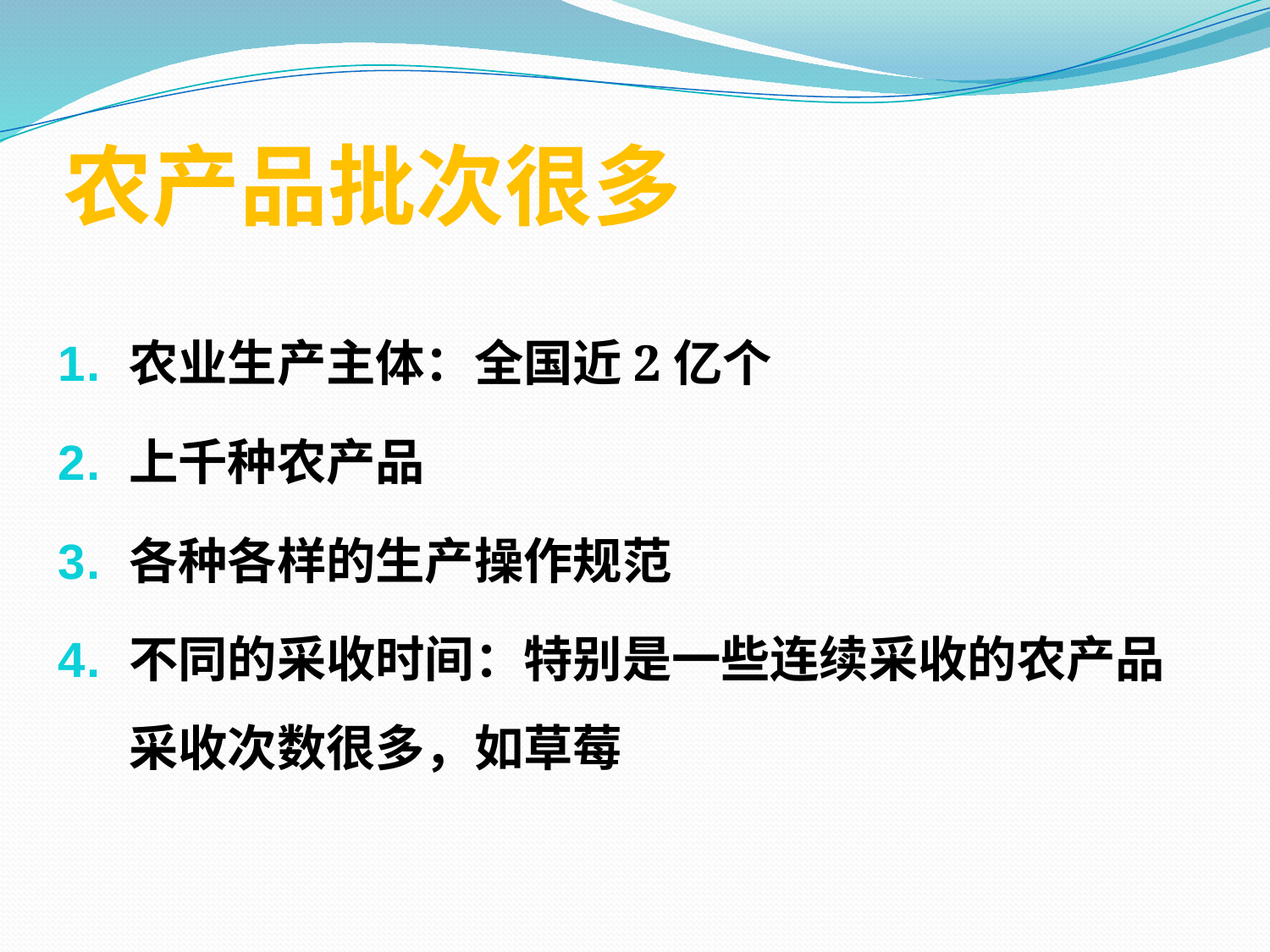

# 农产品批次很多
农业生产主体：全国近2亿个
上千种农产品
各种各样的生产操作规范
不同的采收时间：特别是一些连续采收的农产品采收次数很多，如草莓